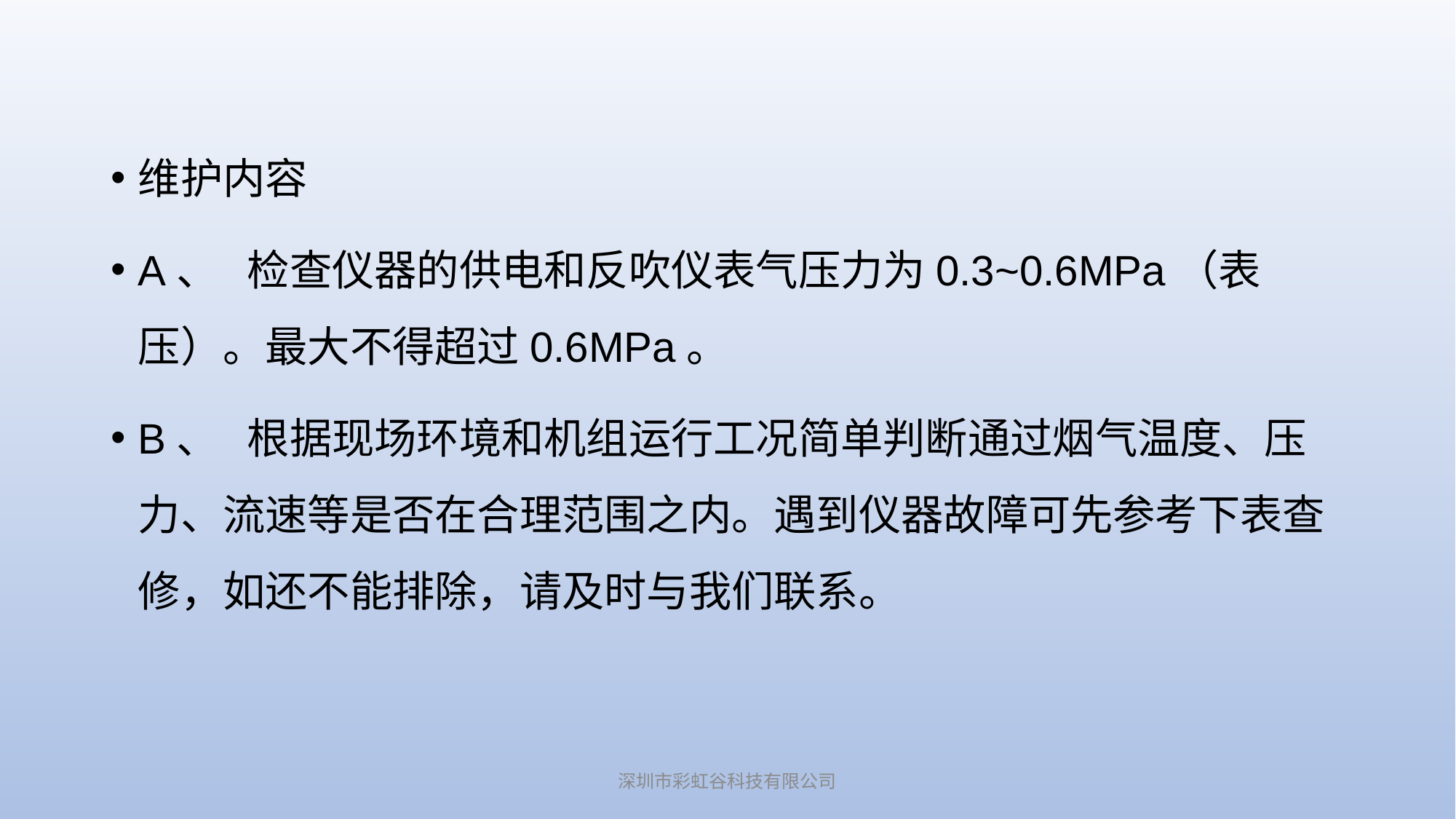

维护内容
A、	检查仪器的供电和反吹仪表气压力为0.3~0.6MPa（表压）。最大不得超过0.6MPa。
B、	根据现场环境和机组运行工况简单判断通过烟气温度、压力、流速等是否在合理范围之内。遇到仪器故障可先参考下表查修，如还不能排除，请及时与我们联系。

深圳市彩虹谷科技有限公司
22